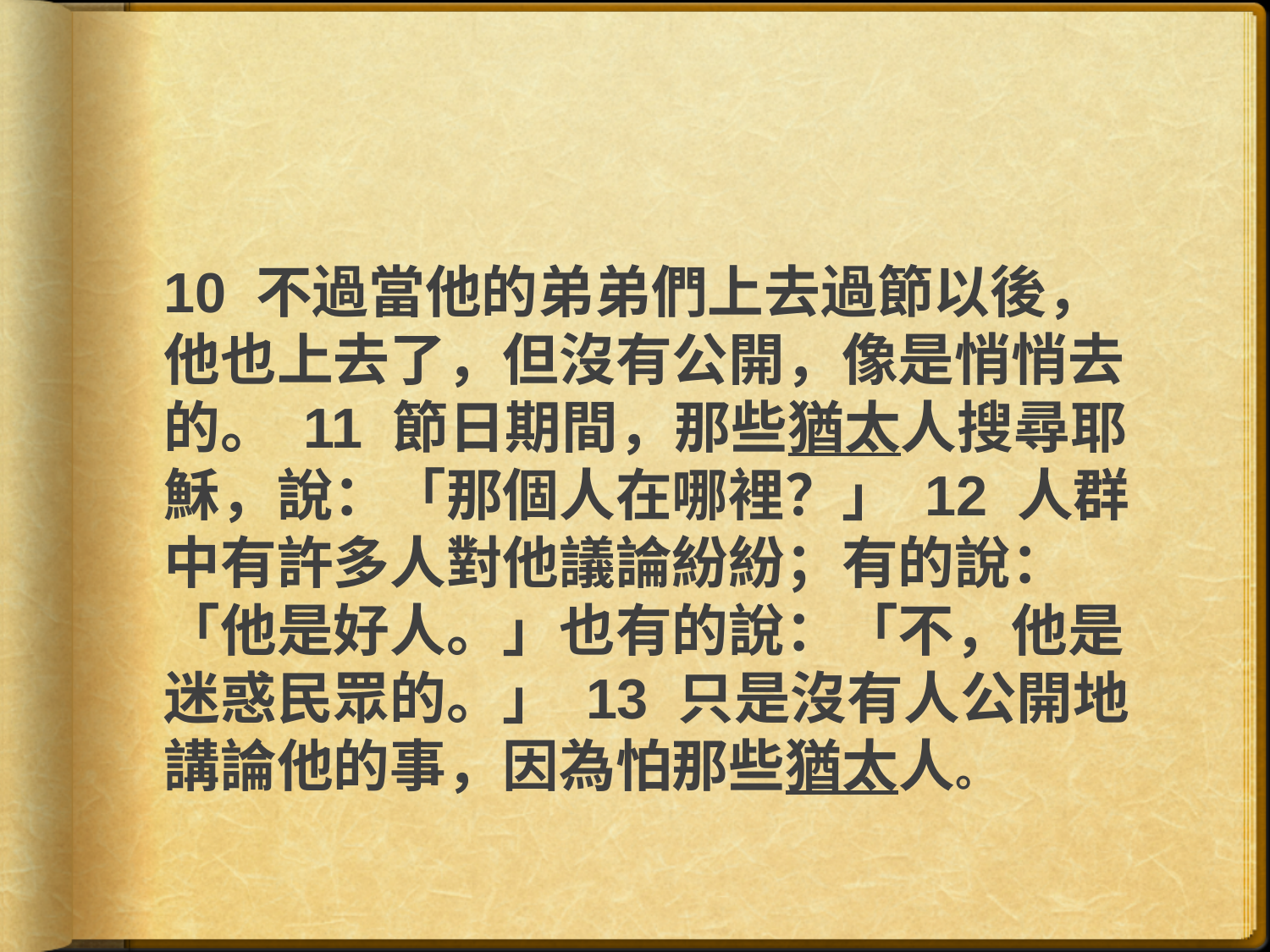

#
10 不過當他的弟弟們上去過節以後，他也上去了，但沒有公開，像是悄悄去的。 11 節日期間，那些猶太人搜尋耶穌，說：「那個人在哪裡？」 12 人群中有許多人對他議論紛紛；有的說：「他是好人。」也有的說：「不，他是迷惑民眾的。」 13 只是沒有人公開地講論他的事，因為怕那些猶太人。